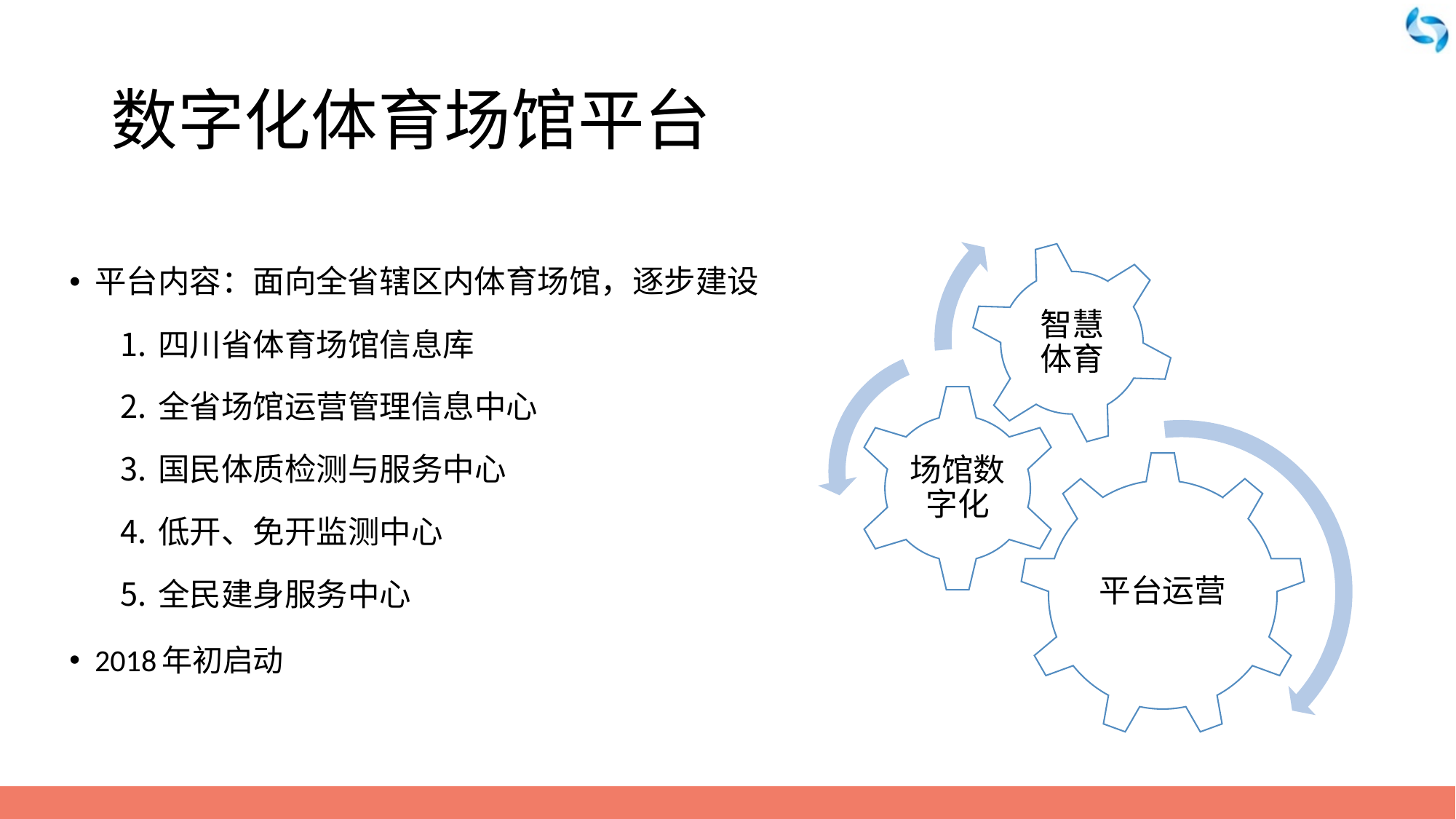

# 数字化体育场馆平台

平台内容：面向全省辖区内体育场馆，逐步建设
四川省体育场馆信息库
全省场馆运营管理信息中心
国民体质检测与服务中心
低开、免开监测中心
全民建身服务中心中
2018年初启动
心

平台运营
场馆数字化
智慧体育